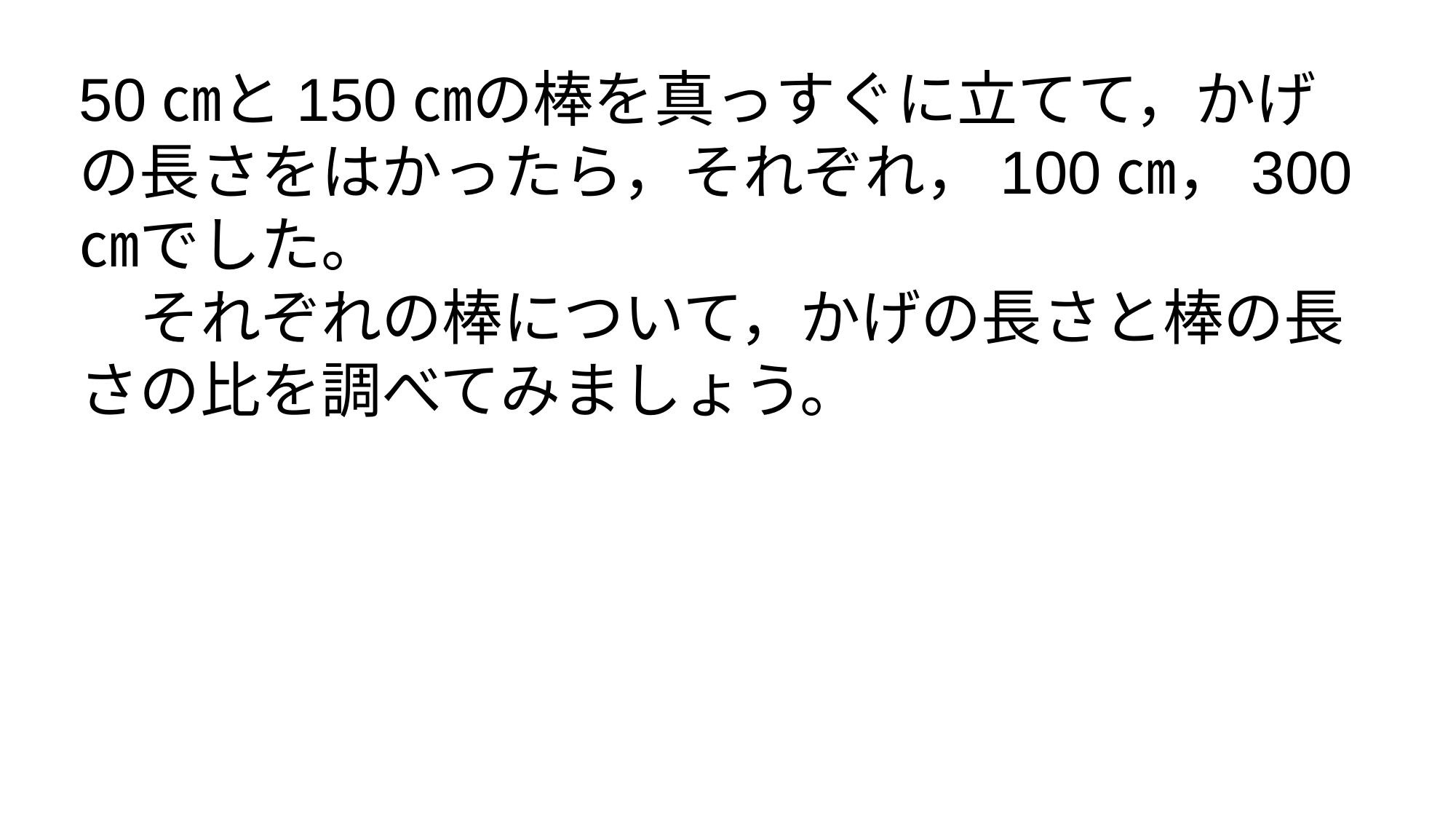

50㎝と150㎝の棒を真っすぐに立てて，かげの長さをはかったら，それぞれ，100㎝，300㎝でした。
　それぞれの棒について，かげの長さと棒の長さの比を調べてみましょう。